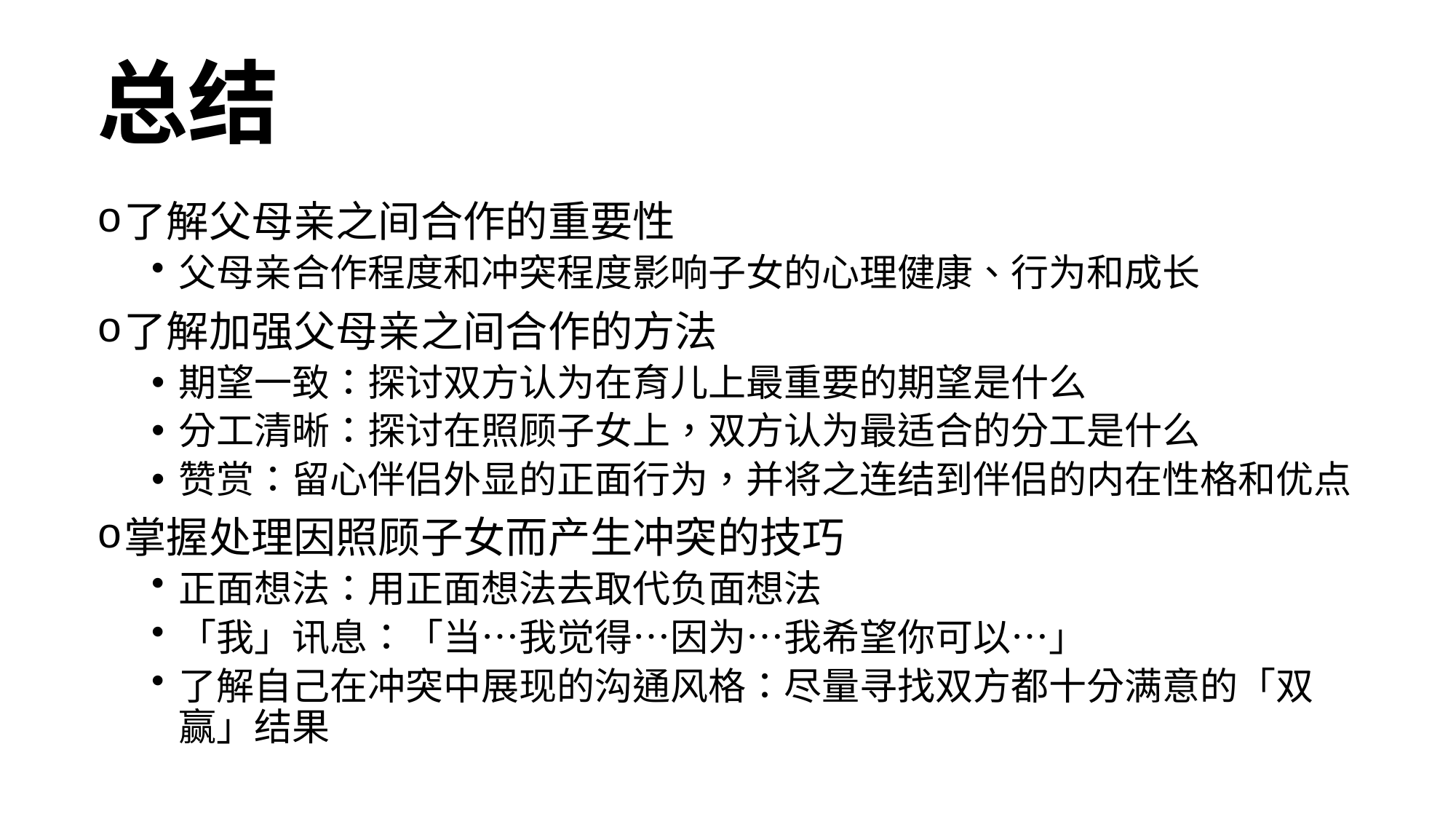

# 总结
了解父母亲之间合作的重要性
父母亲合作程度和冲突程度影响子女的心理健康、行为和成长
了解加强父母亲之间合作的方法
期望一致：探讨双方认为在育儿上最重要的期望是什么
分工清晰：探讨在照顾子女上，双方认为最适合的分工是什么
赞赏：留心伴侣外显的正面行为，并将之连结到伴侣的内在性格和优点
掌握处理因照顾子女而产生冲突的技巧
正面想法：用正面想法去取代负面想法
「我」讯息：「当…我觉得…因为…我希望你可以…」
了解自己在冲突中展现的沟通风格：尽量寻找双方都十分满意的「双赢」结果